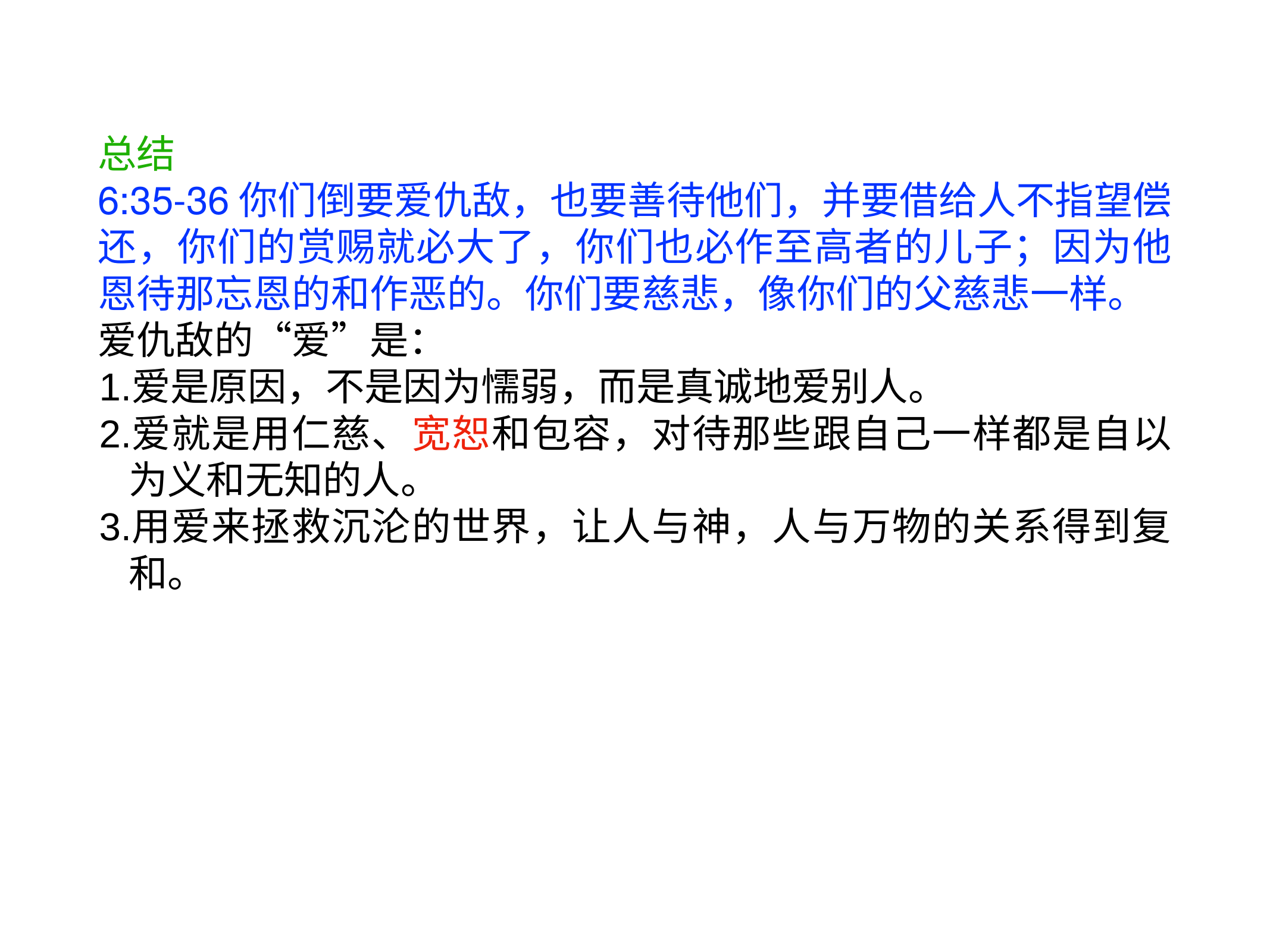

总结
6:35-36你们倒要爱仇敌，也要善待他们，并要借给人不指望偿还，你们的赏赐就必大了，你们也必作至高者的儿子；因为他恩待那忘恩的和作恶的。你们要慈悲，像你们的父慈悲一样。
爱仇敌的“爱”是：
爱是原因，不是因为懦弱，而是真诚地爱别人。
爱就是用仁慈、宽恕和包容，对待那些跟自己一样都是自以为义和无知的人。
用爱来拯救沉沦的世界，让人与神，人与万物的关系得到复和。